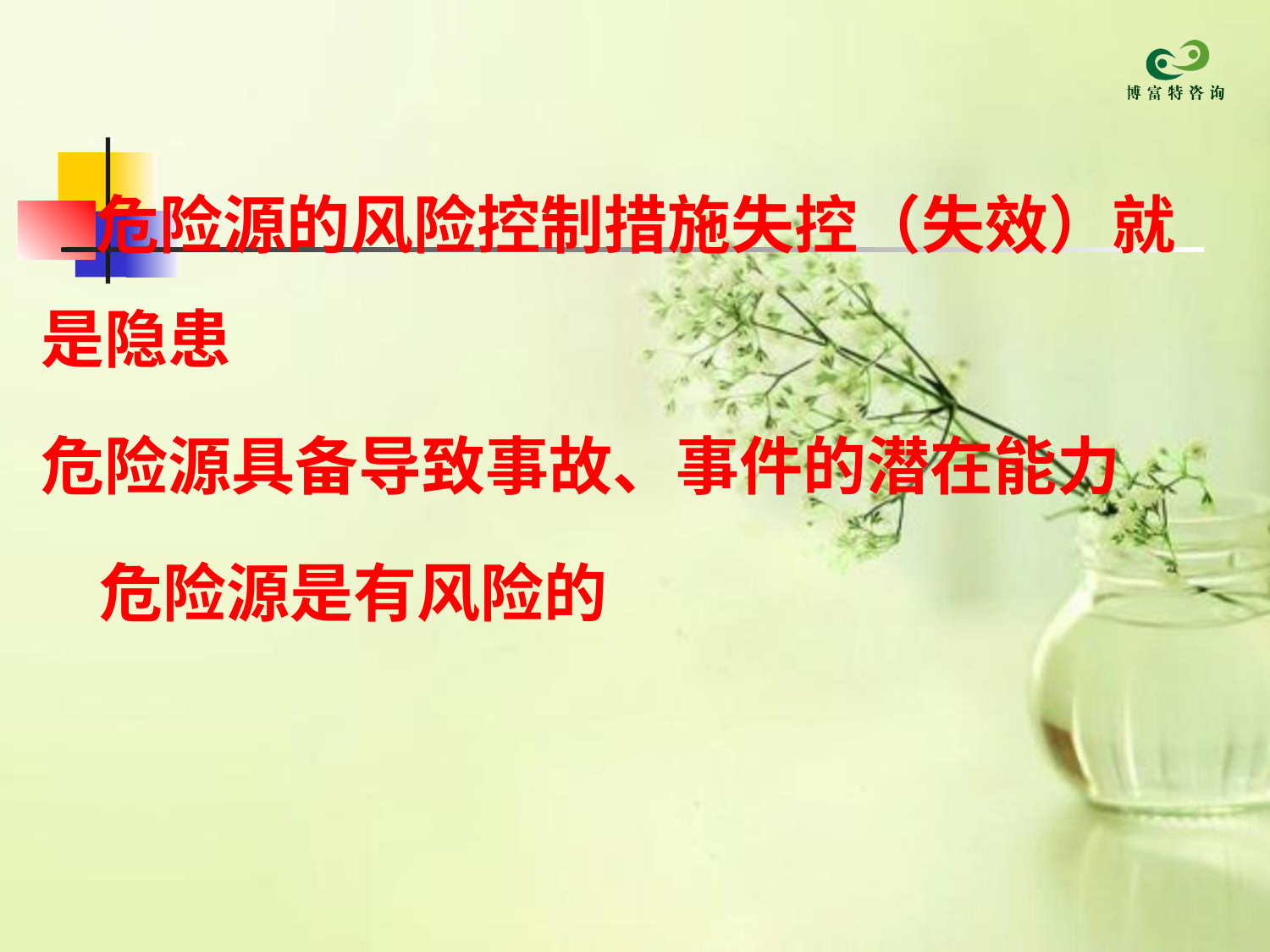

危险源的风险控制措施失控（失效）就是隐患
危险源具备导致事故、事件的潜在能力
   危险源是有风险的